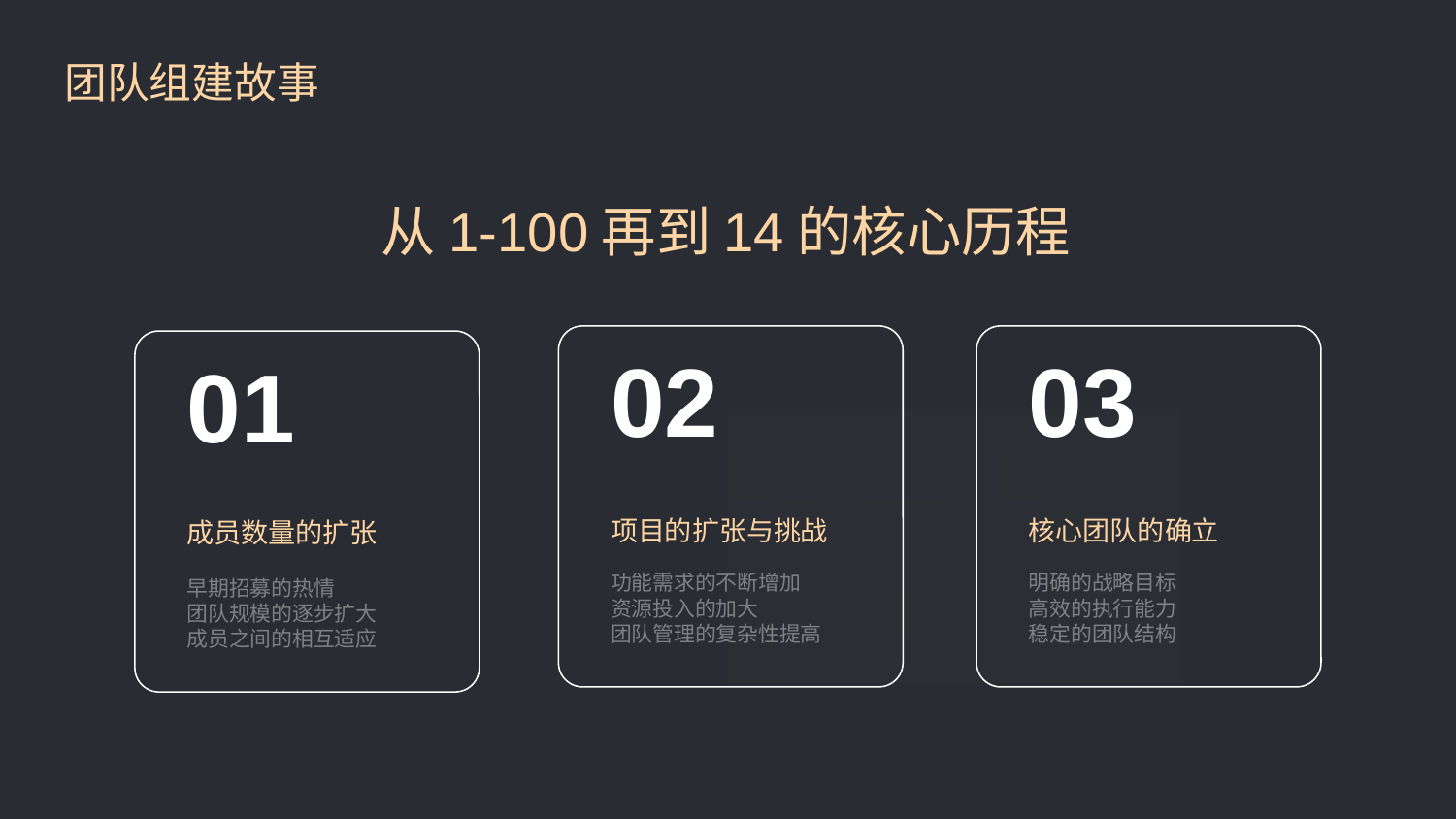

团队组建故事
从1-100再到14的核心历程

02

03

01
项目的扩张与挑战

核心团队的确立

成员数量的扩张
功能需求的不断增加
资源投入的加大
团队管理的复杂性提高

明确的战略目标
高效的执行能力
稳定的团队结构

早期招募的热情
团队规模的逐步扩大
成员之间的相互适应